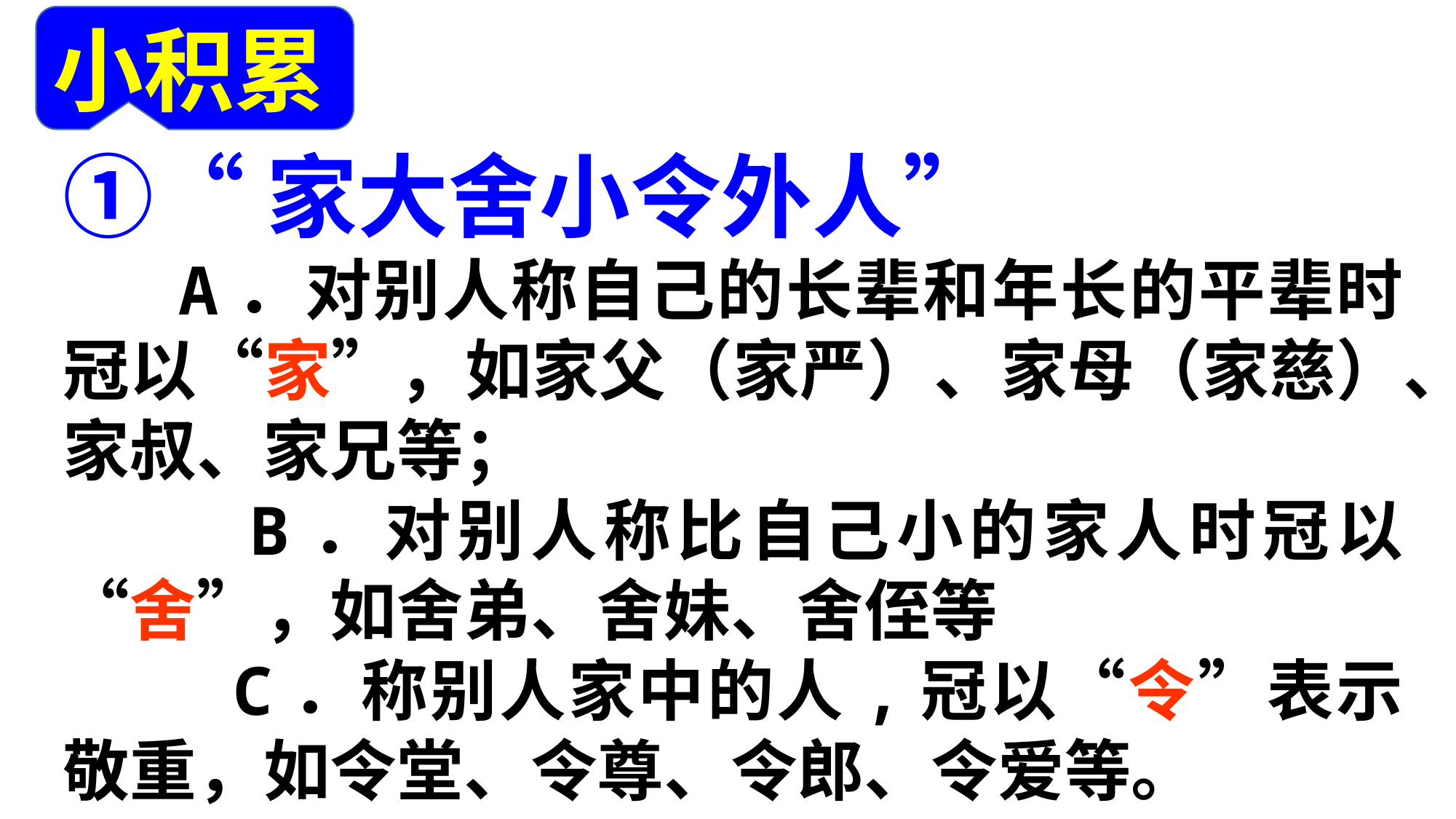

小积累
①“家大舍小令外人”
   A．对别人称自己的长辈和年长的平辈时冠以“家”，如家父（家严）、家母（家慈）、家叔、家兄等；
    B．对别人称比自己小的家人时冠以“舍”，如舍弟、舍妹、舍侄等
    C．称别人家中的人,冠以“令”表示敬重，如令堂、令尊、令郎、令爱等。